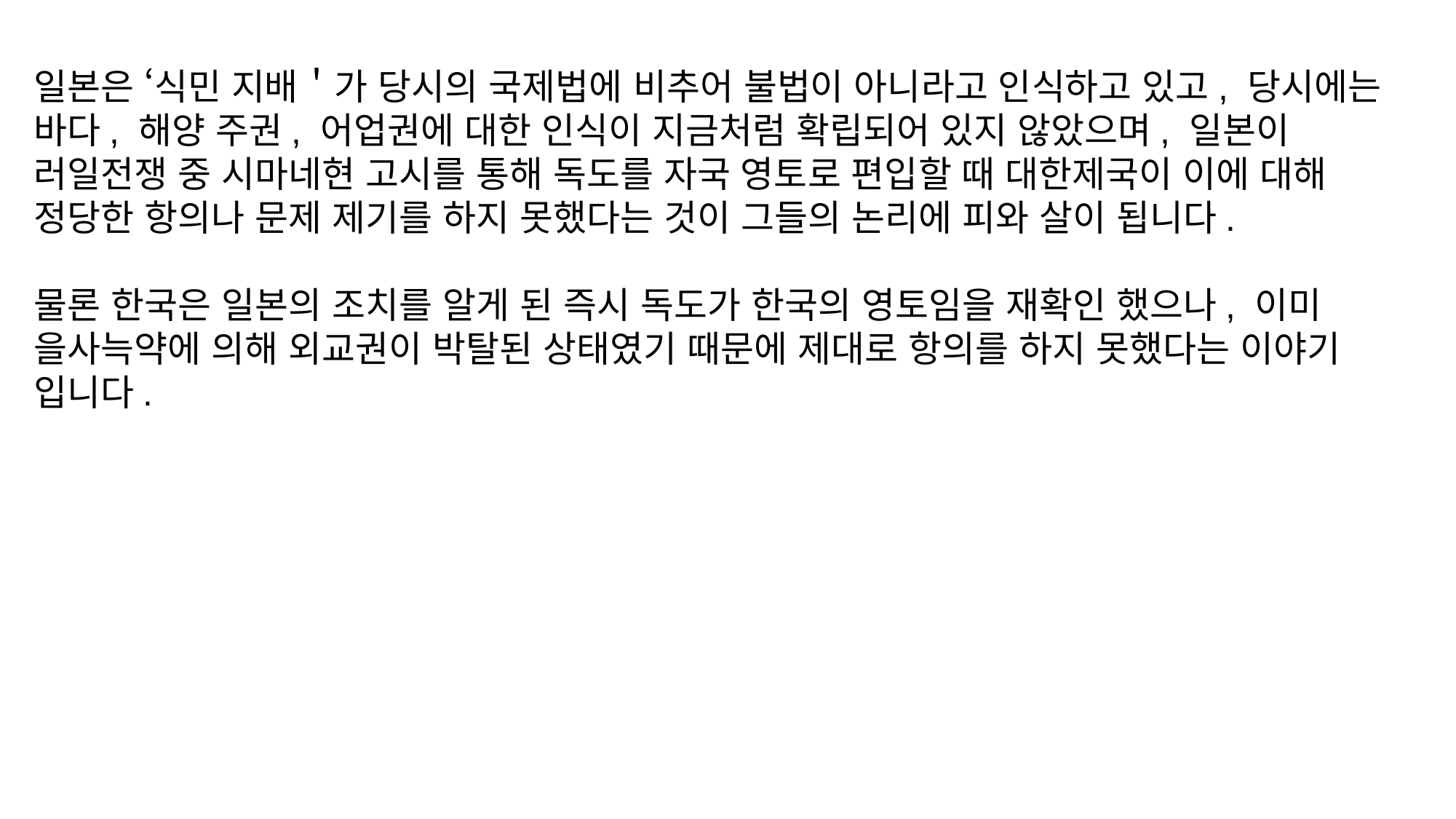

일본은 ‘식민 지배＇가 당시의 국제법에 비추어 불법이 아니라고 인식하고 있고, 당시에는 바다, 해양 주권, 어업권에 대한 인식이 지금처럼 확립되어 있지 않았으며, 일본이 러일전쟁 중 시마네현 고시를 통해 독도를 자국 영토로 편입할 때 대한제국이 이에 대해 정당한 항의나 문제 제기를 하지 못했다는 것이 그들의 논리에 피와 살이 됩니다.

물론 한국은 일본의 조치를 알게 된 즉시 독도가 한국의 영토임을 재확인 했으나, 이미 을사늑약에 의해 외교권이 박탈된 상태였기 때문에 제대로 항의를 하지 못했다는 이야기 입니다.